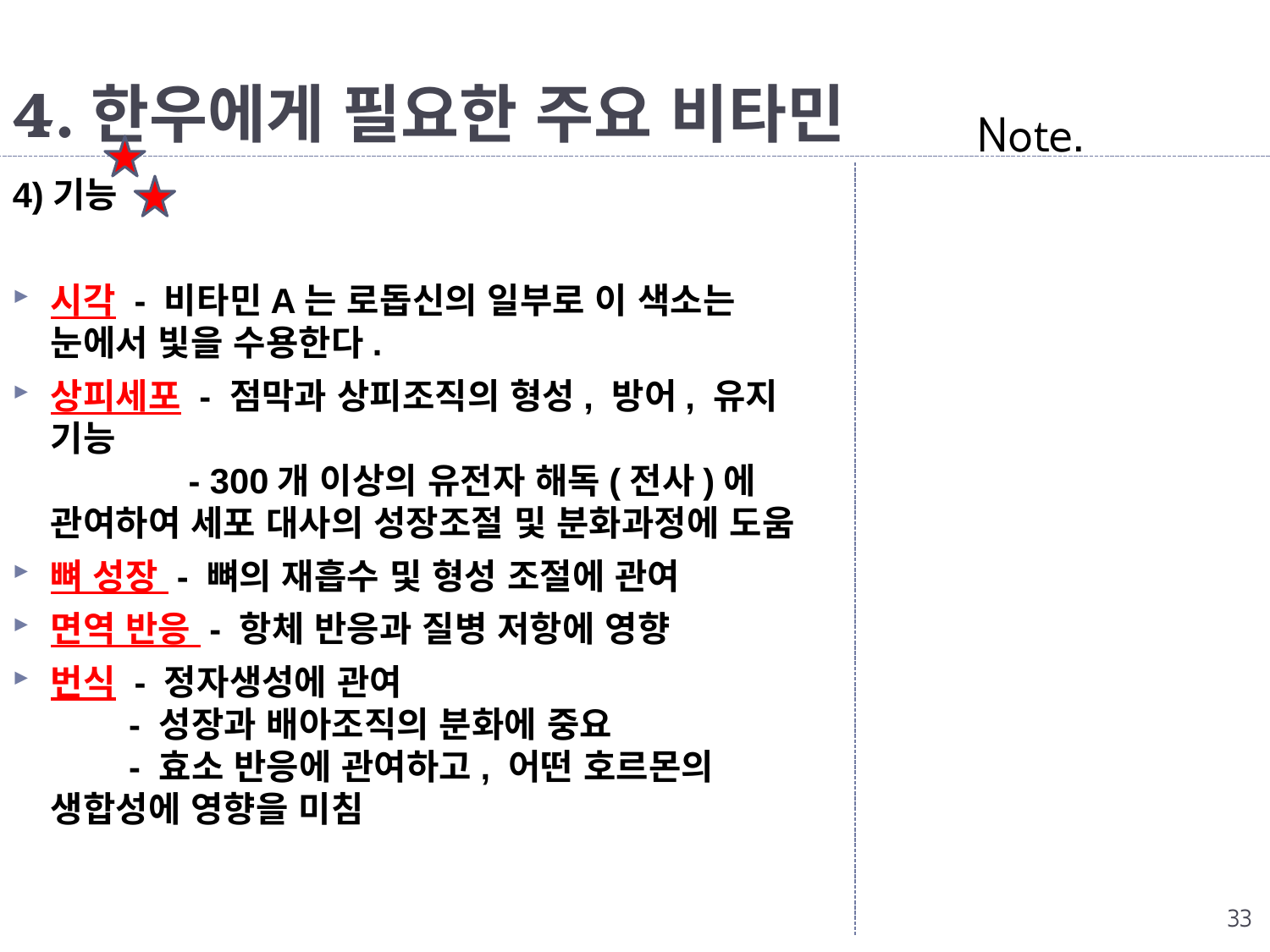

# 4.한우에게 필요한 주요 비타민
Note.

4)기능

시각 - 비타민A는 로돕신의 일부로 이 색소는 눈에서 빛을 수용한다.
상피세포 - 점막과 상피조직의 형성, 방어, 유지 기능
             - 300개 이상의 유전자 해독(전사)에 관여하여 세포 대사의 성장조절 및 분화과정에 도움
뼈 성장 - 뼈의 재흡수 및 형성 조절에 관여
면역 반응 - 항체 반응과 질병 저항에 영향
번식 - 정자생성에 관여
       - 성장과 배아조직의 분화에 중요
       - 효소 반응에 관여하고, 어떤 호르몬의 생합성에 영향을 미침

33